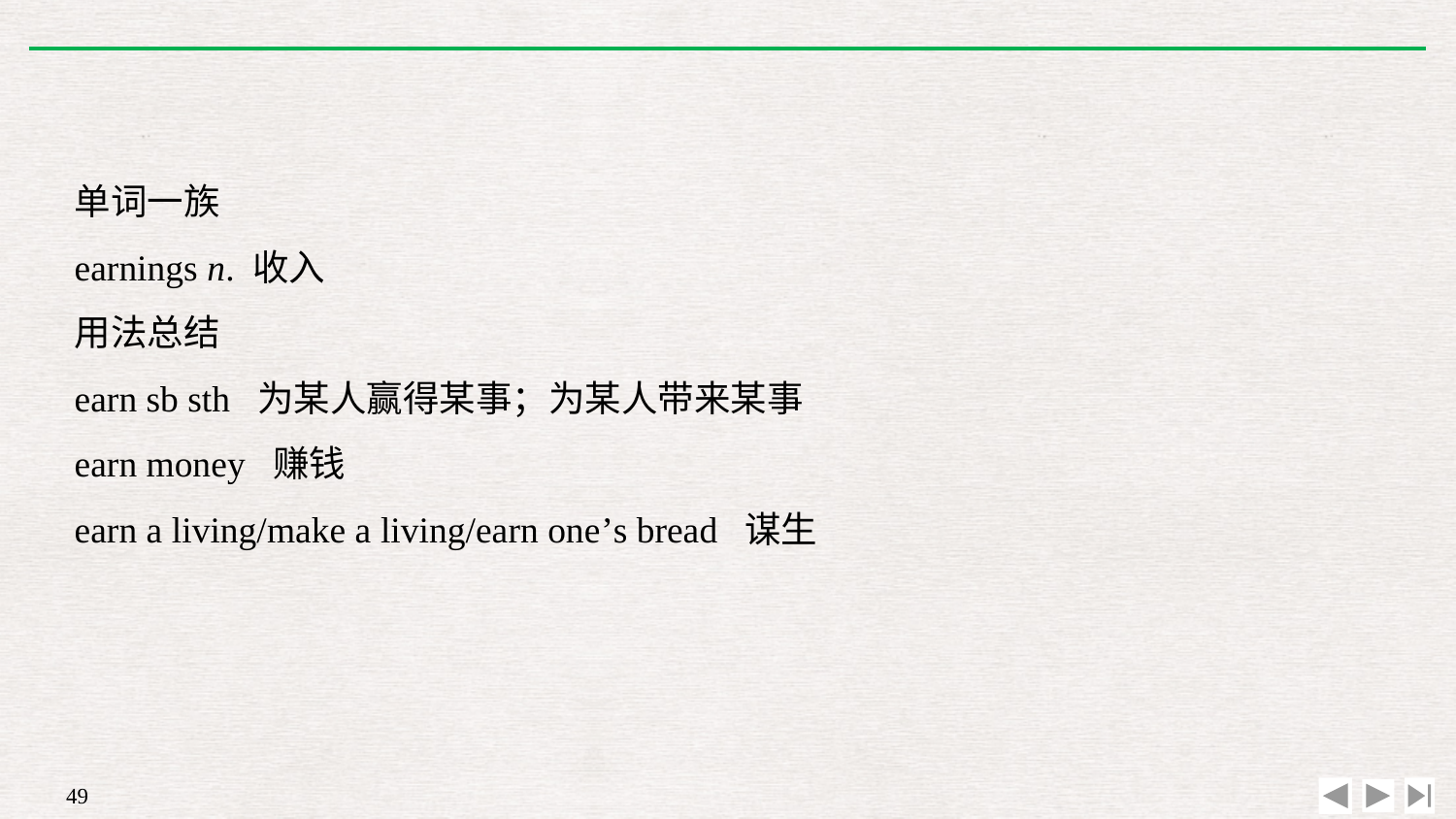

单词一族
earnings n. 收入
用法总结
earn sb sth  为某人赢得某事；为某人带来某事
earn money  赚钱
earn a living/make a living/earn one’s bread  谋生